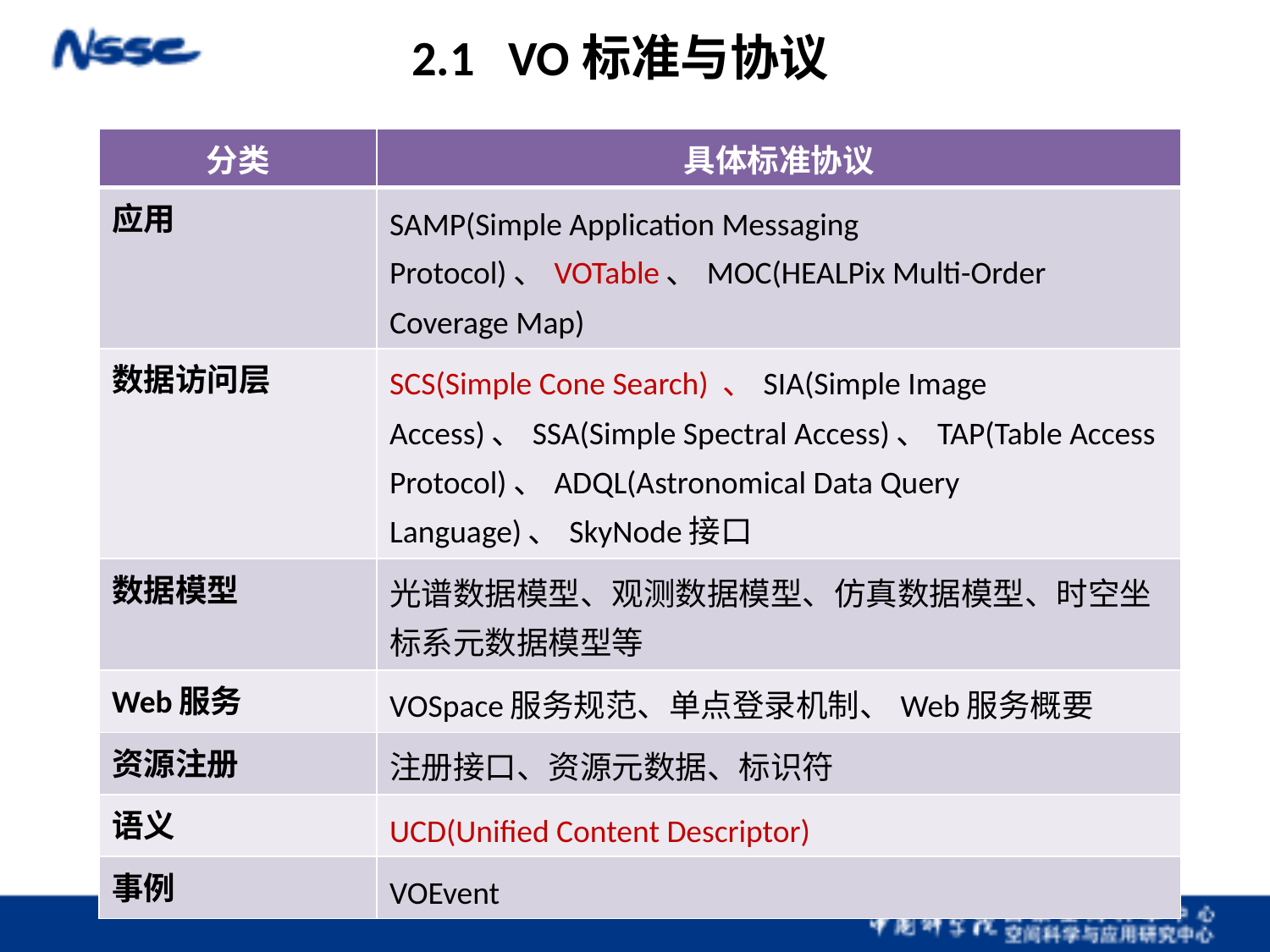

2.1   VO标准与协议
| 分类 | 具体标准协议 |
| --- | --- |
| 应用 | SAMP(Simple Application Messaging Protocol)、VOTable、MOC(HEALPix Multi-Order Coverage Map) |
| 数据访问层 | SCS(Simple Cone Search) 、SIA(Simple Image Access)、SSA(Simple Spectral Access)、TAP(Table Access Protocol)、ADQL(Astronomical Data Query Language)、SkyNode接口 |
| 数据模型 | 光谱数据模型、观测数据模型、仿真数据模型、时空坐标系元数据模型等 |
| Web服务 | VOSpace服务规范、单点登录机制、Web服务概要 |
| 资源注册 | 注册接口、资源元数据、标识符 |
| 语义 | UCD(Unified Content Descriptor) |
| 事例 | VOEvent |